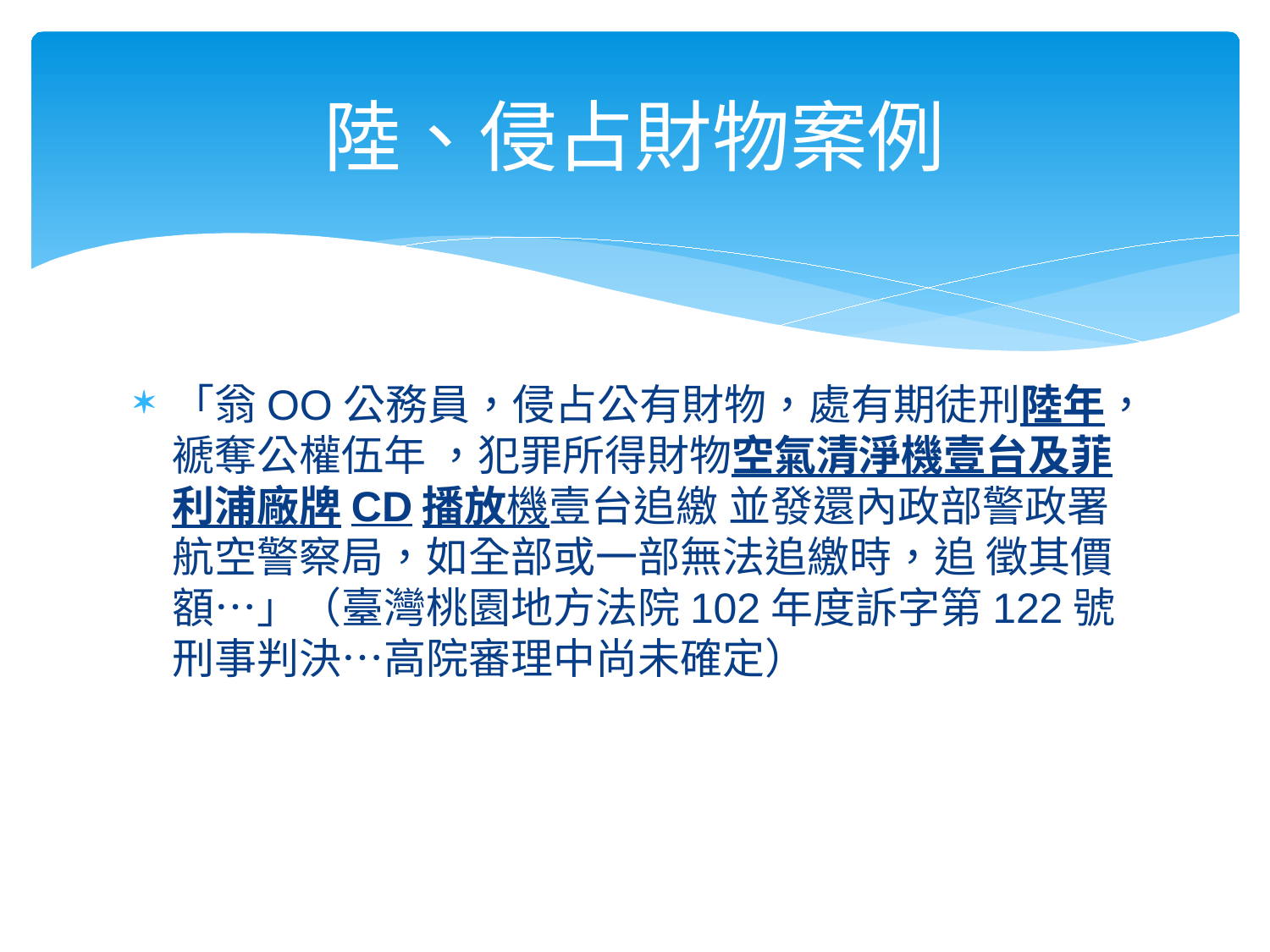

# 陸、侵占財物案例
「翁OO公務員，侵占公有財物，處有期徒刑陸年，褫奪公權伍年 ，犯罪所得財物空氣清淨機壹台及菲利浦廠牌CD播放機壹台追繳 並發還內政部警政署航空警察局，如全部或一部無法追繳時，追 徵其價額…」（臺灣桃園地方法院102年度訴字第122號刑事判決…高院審理中尚未確定）